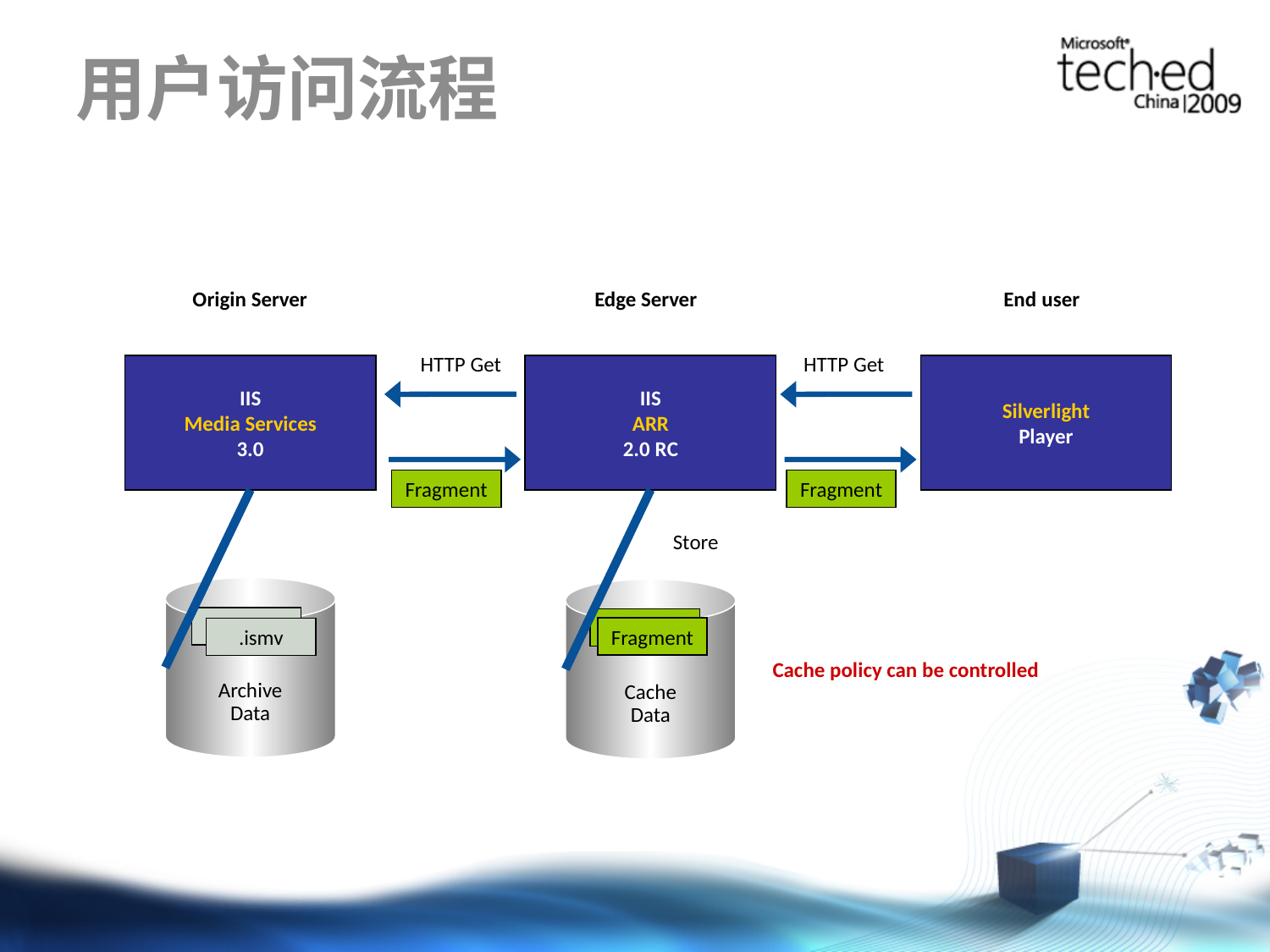

# 用户访问流程
Origin Server
Edge Server
End user
HTTP Get
HTTP Get

IIS
Media Services
3.0
IIS
ARR
2.0 RC
Silverlight
Player

Fragment
Fragment
Store

Archive
Data
.ismv
.ismv

Cache
Data
Fragment
Fragment
Cache policy can be controlled